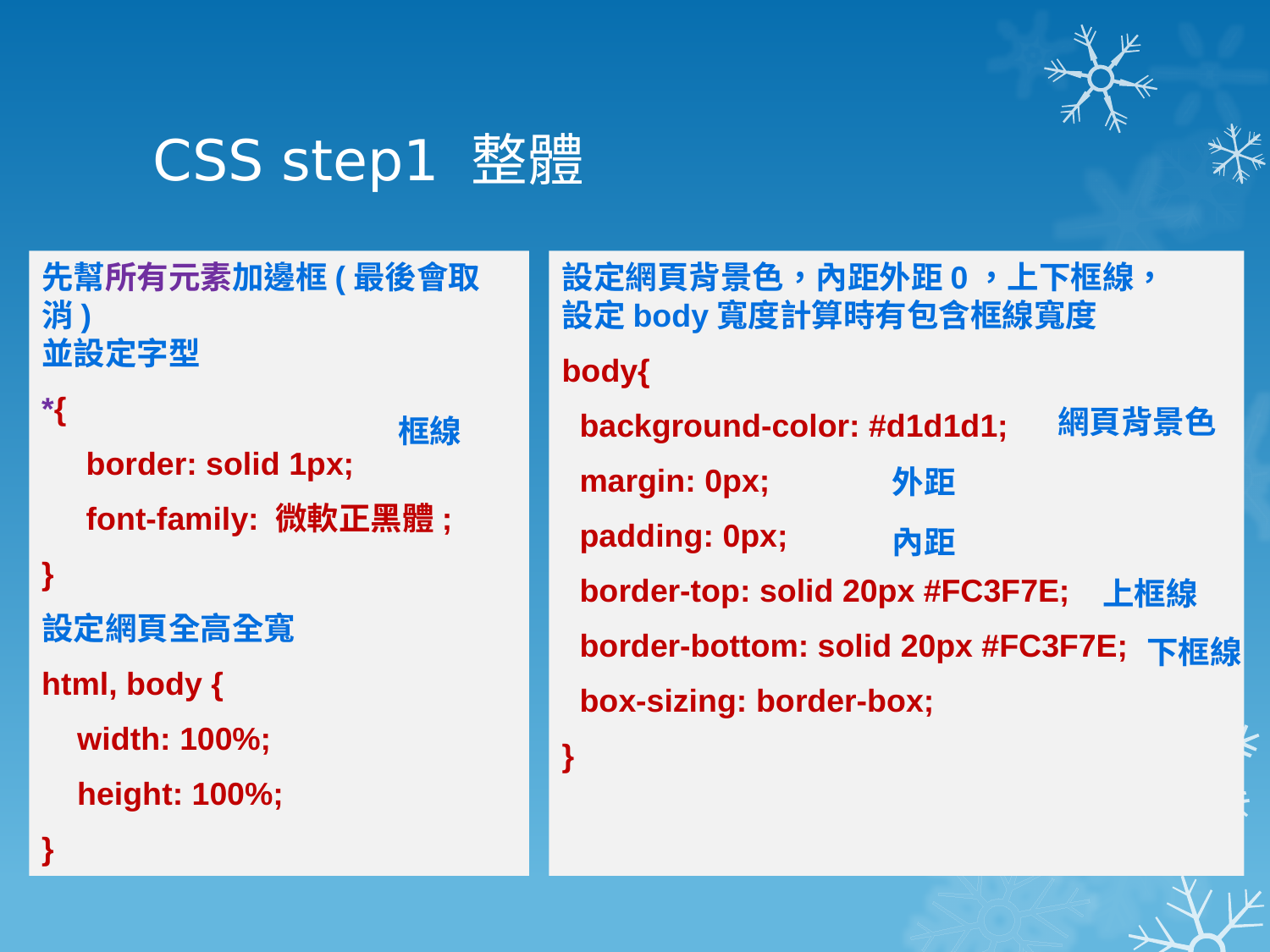

# CSS step1 整體
先幫所有元素加邊框(最後會取消)
並設定字型
*{
     border: solid 1px;
     font-family: 微軟正黑體;
}
設定網頁全高全寬
html, body {
    width: 100%;
    height: 100%;
}
設定網頁背景色，內距外距0，上下框線，
設定body寬度計算時有包含框線寬度
body{
  background-color: #d1d1d1;
  margin: 0px;
  padding: 0px;
  border-top: solid 20px #FC3F7E;
  border-bottom: solid 20px #FC3F7E;
  box-sizing: border-box;
}
網頁背景色
框線
外距
內距
上框線
下框線